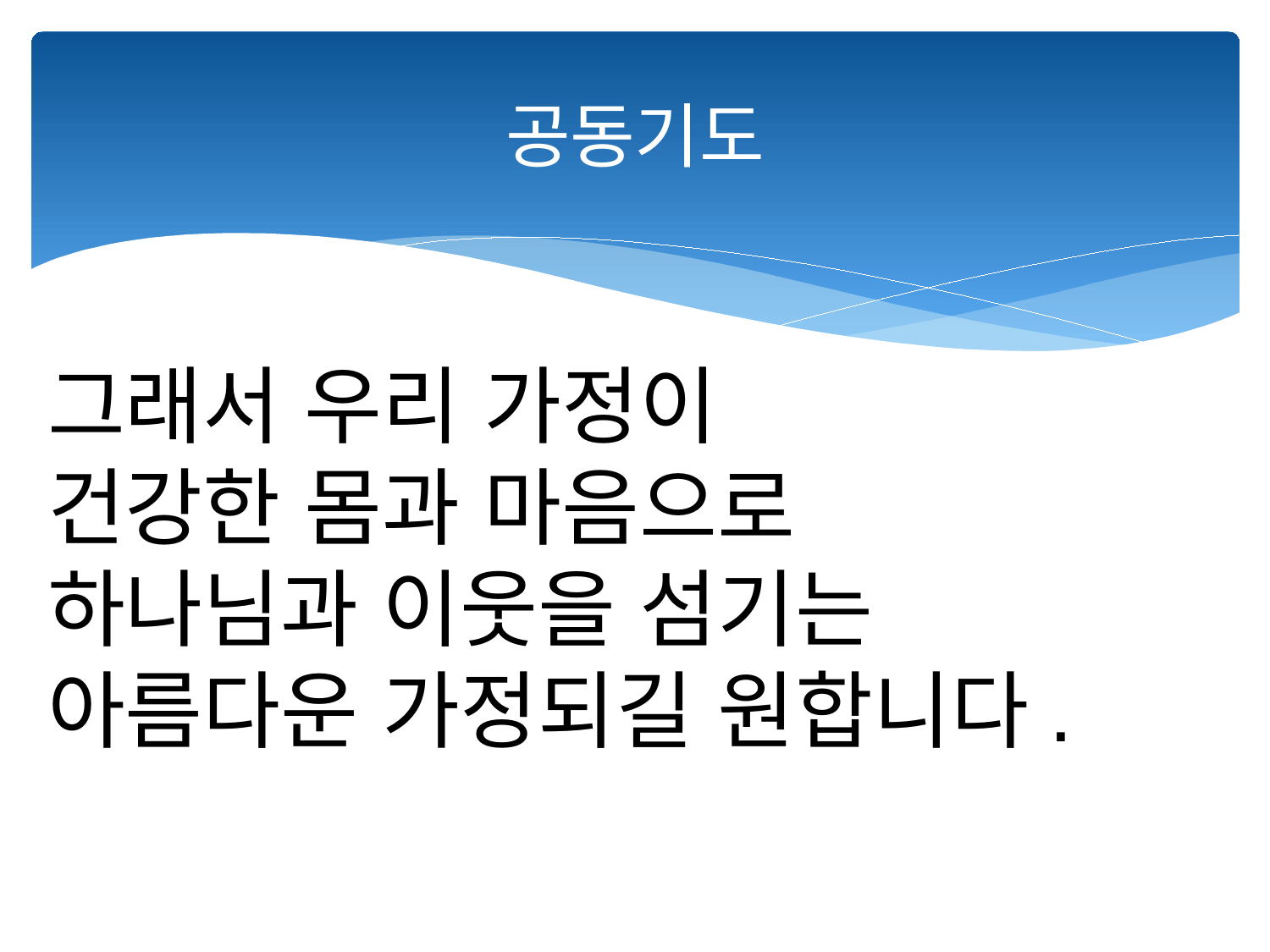

# 공동기도

그래서 우리 가정이
건강한 몸과 마음으로
하나님과 이웃을 섬기는
아름다운 가정되길 원합니다.